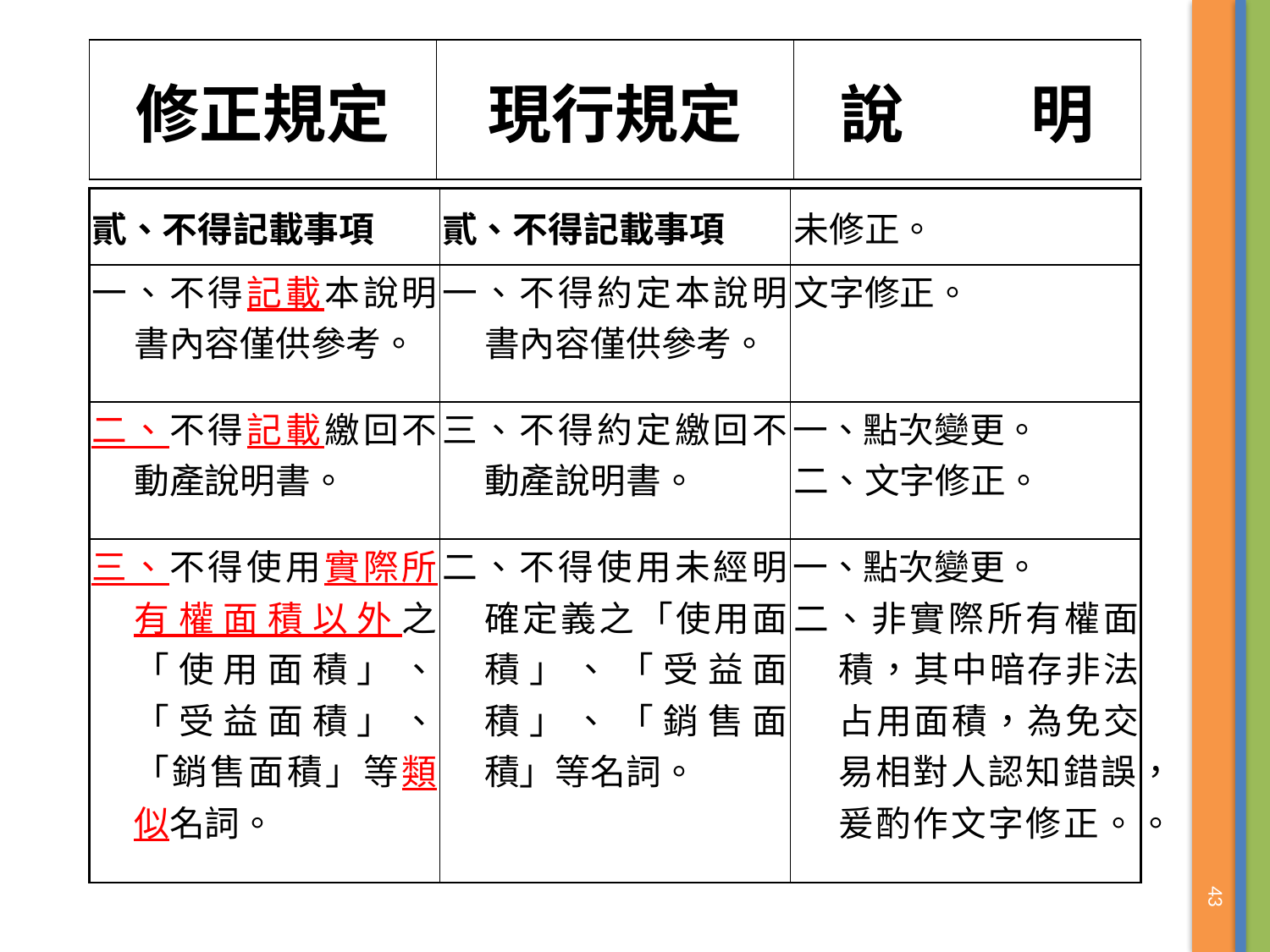

| 修正規定 | 現行規定 | 說　　明 |
| --- | --- | --- |
| 貳、不得記載事項 | 貳、不得記載事項 | 未修正。 |
| --- | --- | --- |
| 一、不得記載本說明書內容僅供參考。 | 一、不得約定本說明書內容僅供參考。 | 文字修正。 |
| 二、不得記載繳回不動產說明書。 | 三、不得約定繳回不動產說明書。 | 一、點次變更。 二、文字修正。 |
| 三、不得使用實際所有權面積以外之「使用面積」、「受益面積」、「銷售面積」等類似名詞。 | 二、不得使用未經明確定義之「使用面積」、「受益面積」、「銷售面積」等名詞。 | 一、點次變更。 二、非實際所有權面積，其中暗存非法占用面積，為免交易相對人認知錯誤，爰酌作文字修正。。 |
43